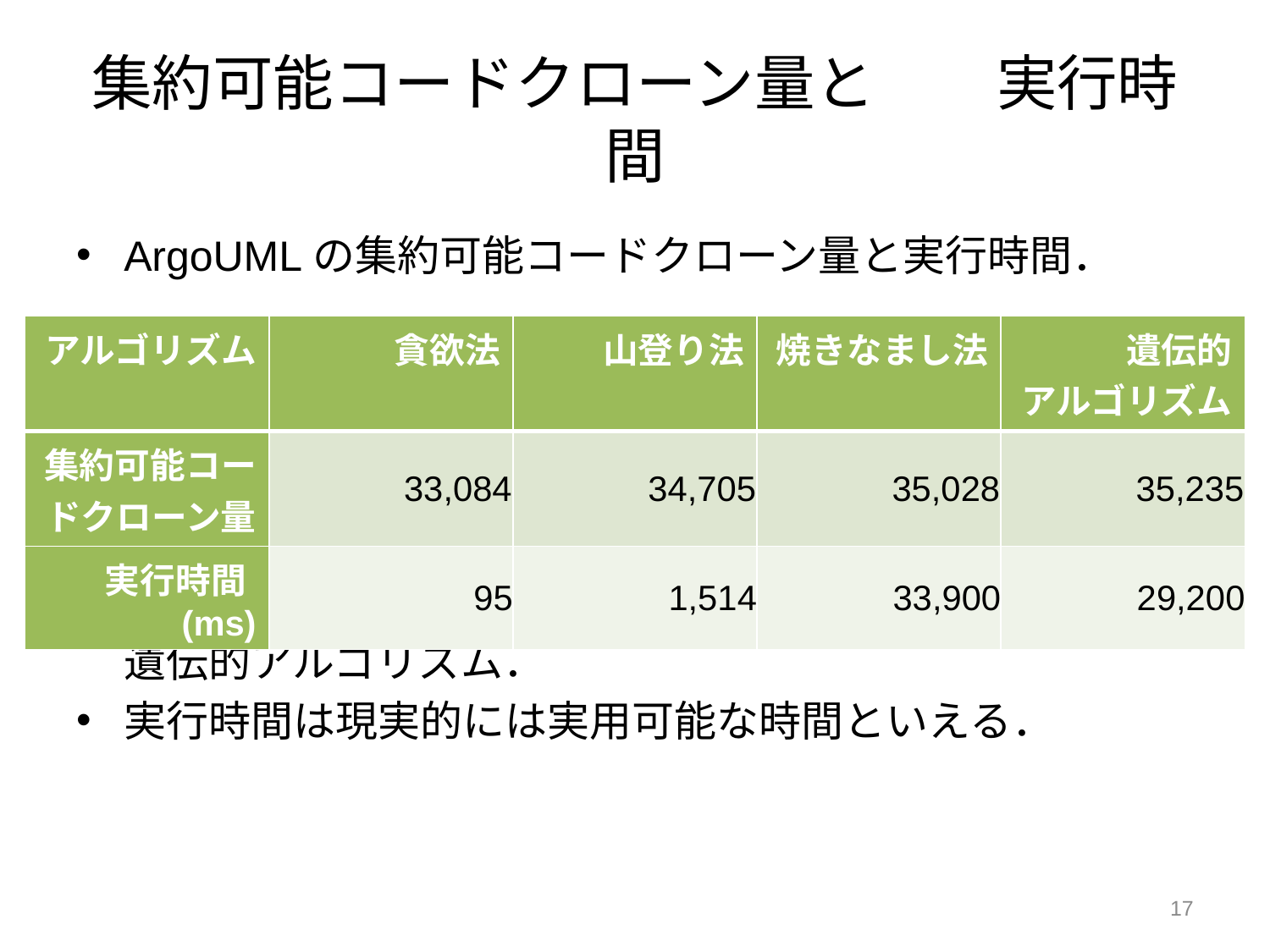

# 集約可能コードクローン量と　　実行時間
ArgoUMLの集約可能コードクローン量と実行時間．

集約可能コードクローン量の最大値を示したのは　　　遺伝的アルゴリズム．
実行時間は現実的には実用可能な時間といえる．

| アルゴリズム | 貪欲法 | 山登り法 | 焼きなまし法 | 遺伝的 アルゴリズム |
| --- | --- | --- | --- | --- |
| 集約可能コードクローン量 | 33,084 | 34,705 | 35,028 | 35,235 |
| 実行時間(ms) | 95 | 1,514 | 33,900 | 29,200 |
17